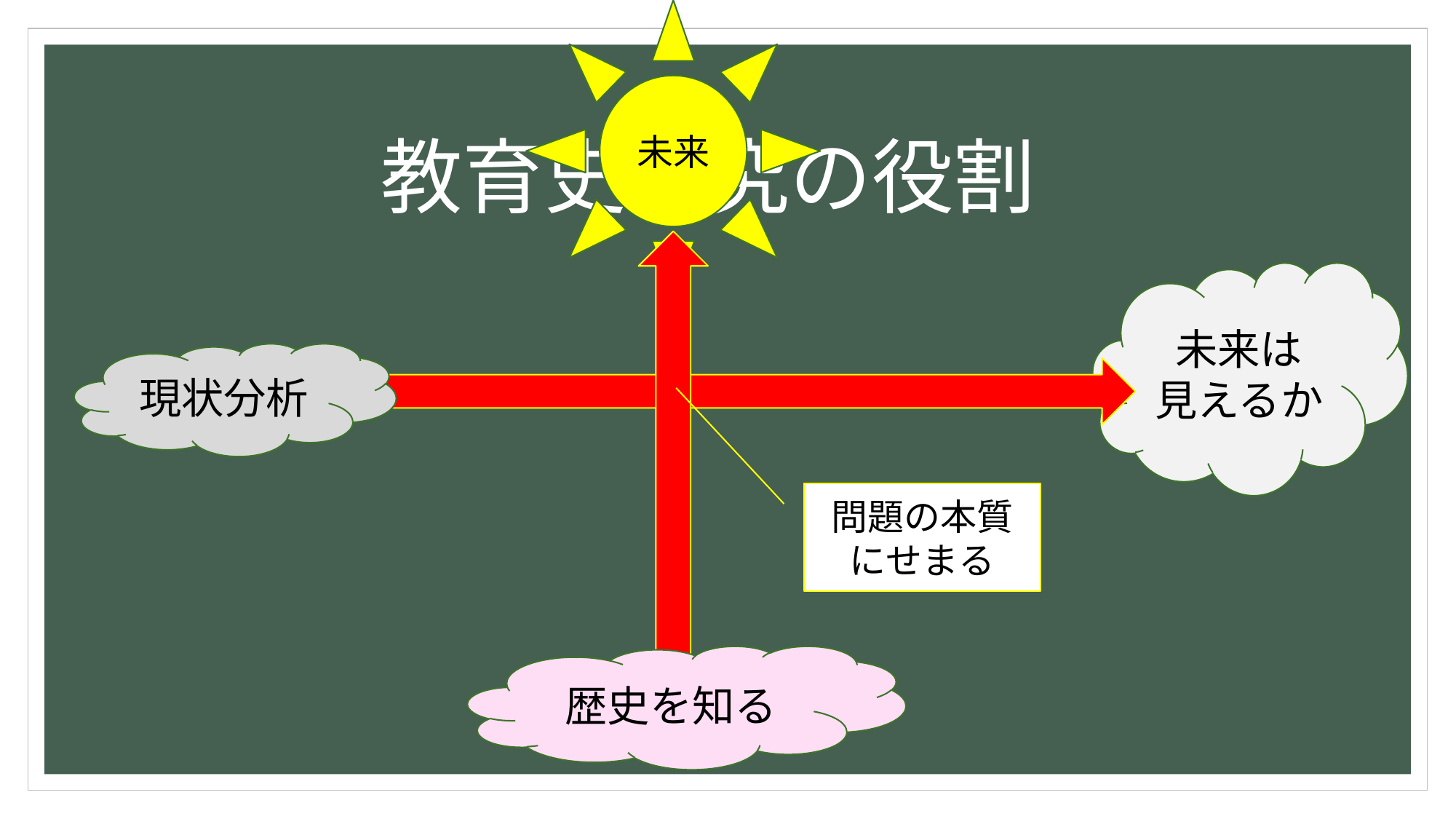

未来
# 教育史研究の役割

未来は
見えるか
現状分析

問題の本質にせまる
歴史を知る